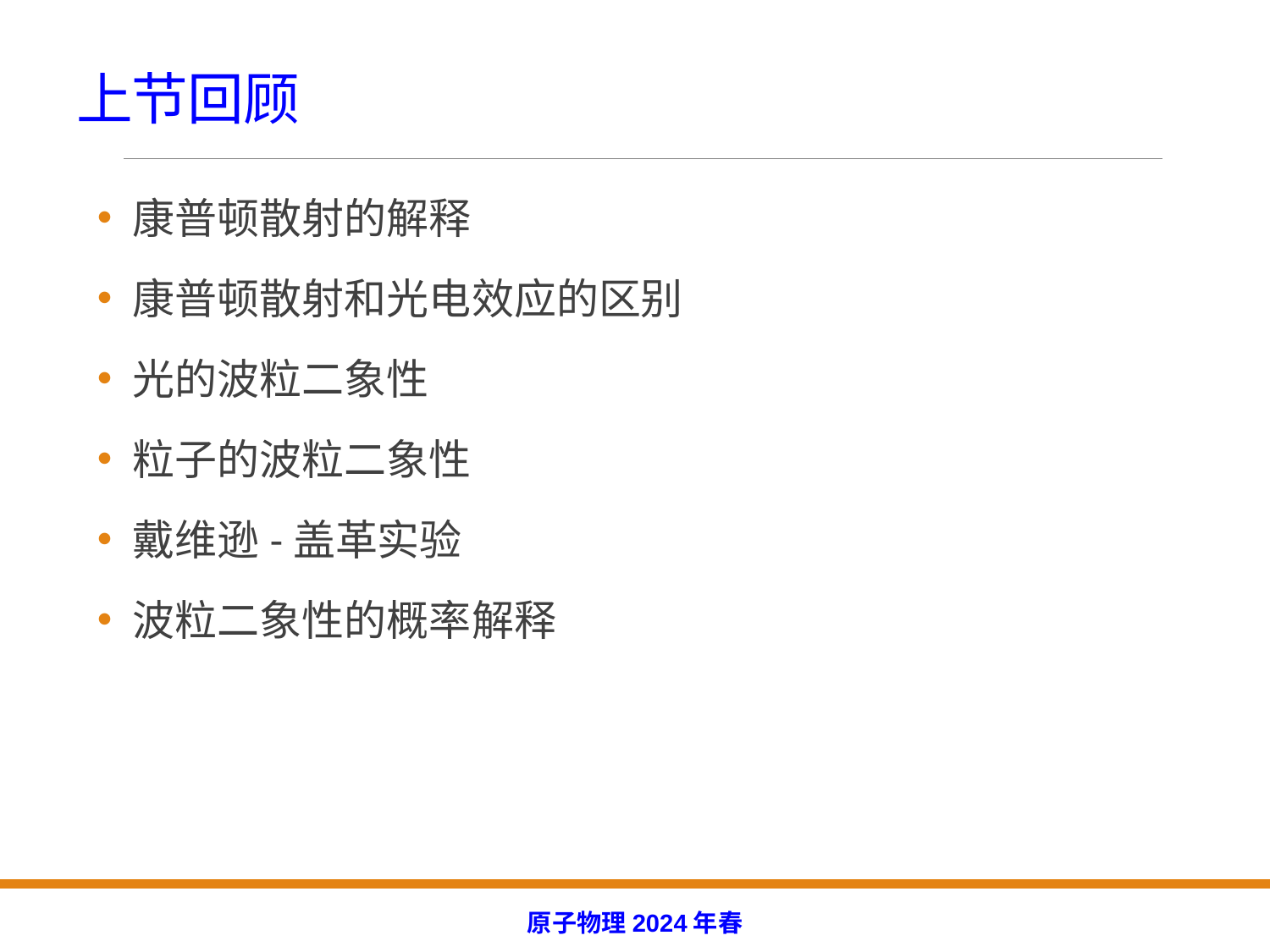

# 上节回顾
康普顿散射的解释
康普顿散射和光电效应的区别
光的波粒二象性
粒子的波粒二象性
戴维逊-盖革实验
波粒二象性的概率解释

原子物理2024年春
39